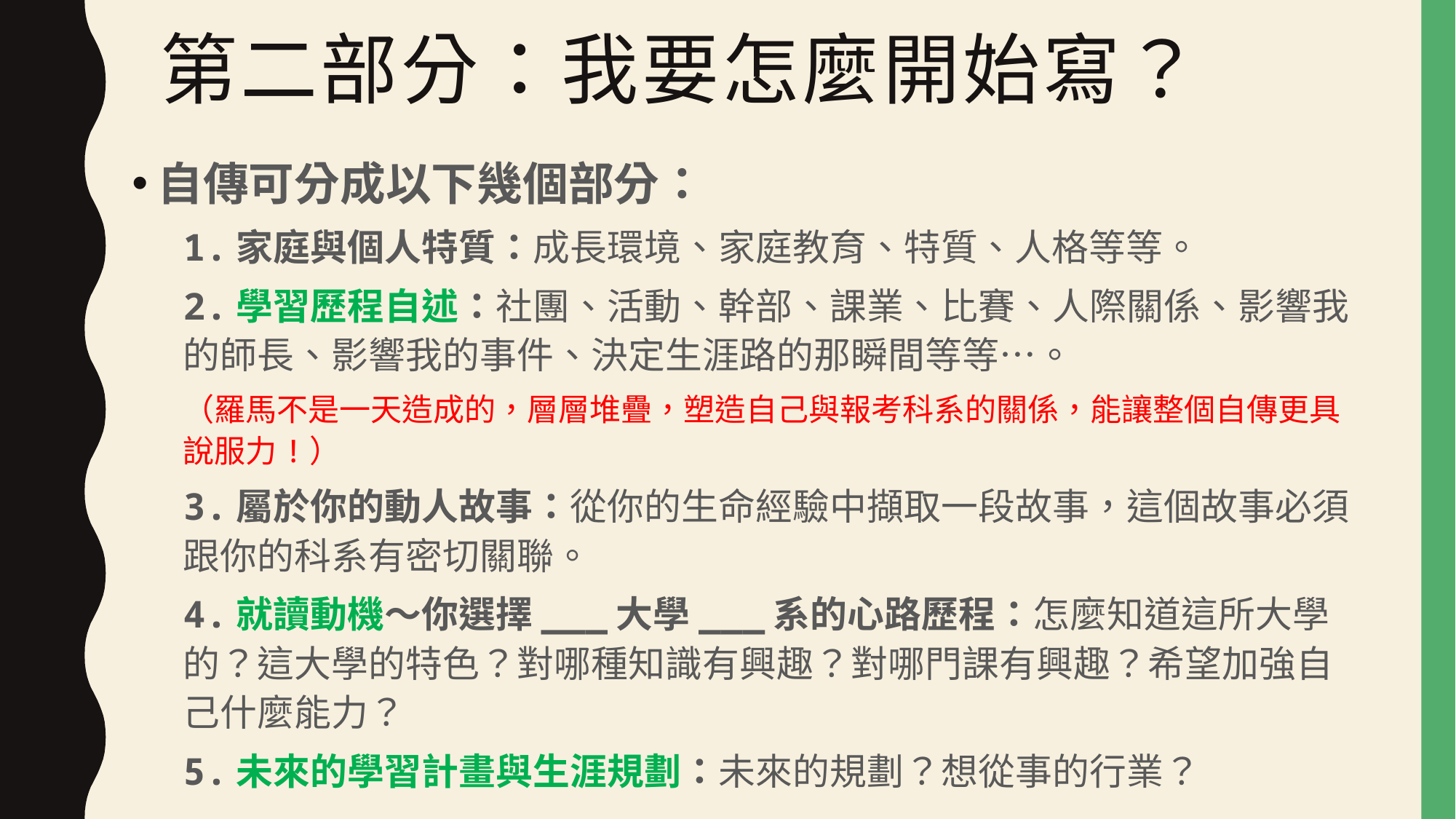

# 第二部分：我要怎麼開始寫？
自傳可分成以下幾個部分：
1.家庭與個人特質：成長環境、家庭教育、特質、人格等等。
2.學習歷程自述：社團、活動、幹部、課業、比賽、人際關係、影響我的師長、影響我的事件、決定生涯路的那瞬間等等…。
（羅馬不是一天造成的，層層堆疊，塑造自己與報考科系的關係，能讓整個自傳更具說服力!）
3.屬於你的動人故事：從你的生命經驗中擷取一段故事，這個故事必須跟你的科系有密切關聯。
4.就讀動機～你選擇___大學___系的心路歷程：怎麼知道這所大學的？這大學的特色？對哪種知識有興趣？對哪門課有興趣？希望加強自己什麼能力？
5.未來的學習計畫與生涯規劃：未來的規劃？想從事的行業？